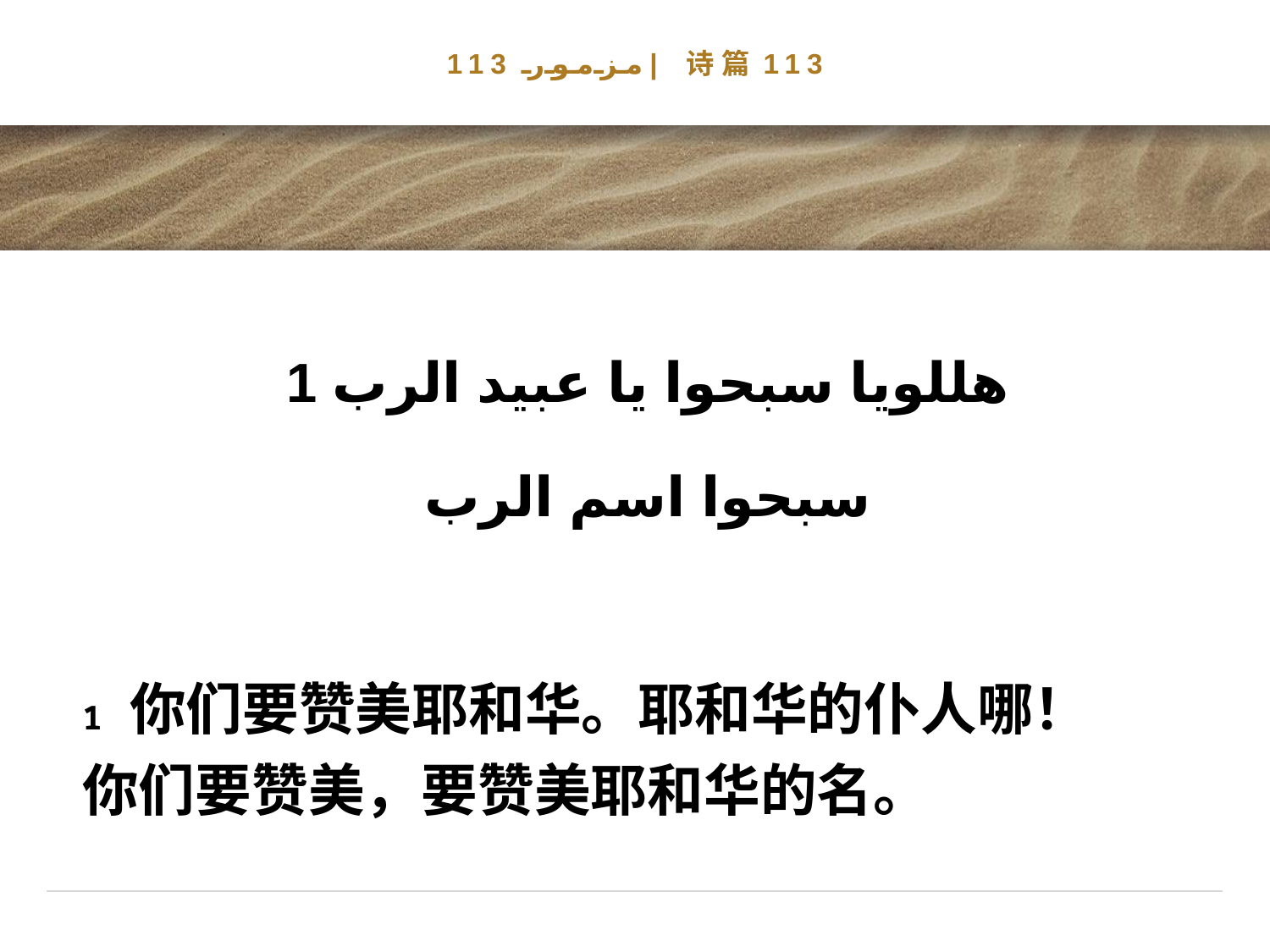

# مزمور 113| 诗篇113
1 هللويا سبحوا يا عبيد الرب
سبحوا اسم الرب
1 你们要赞美耶和华。耶和华的仆人哪！
你们要赞美，要赞美耶和华的名。